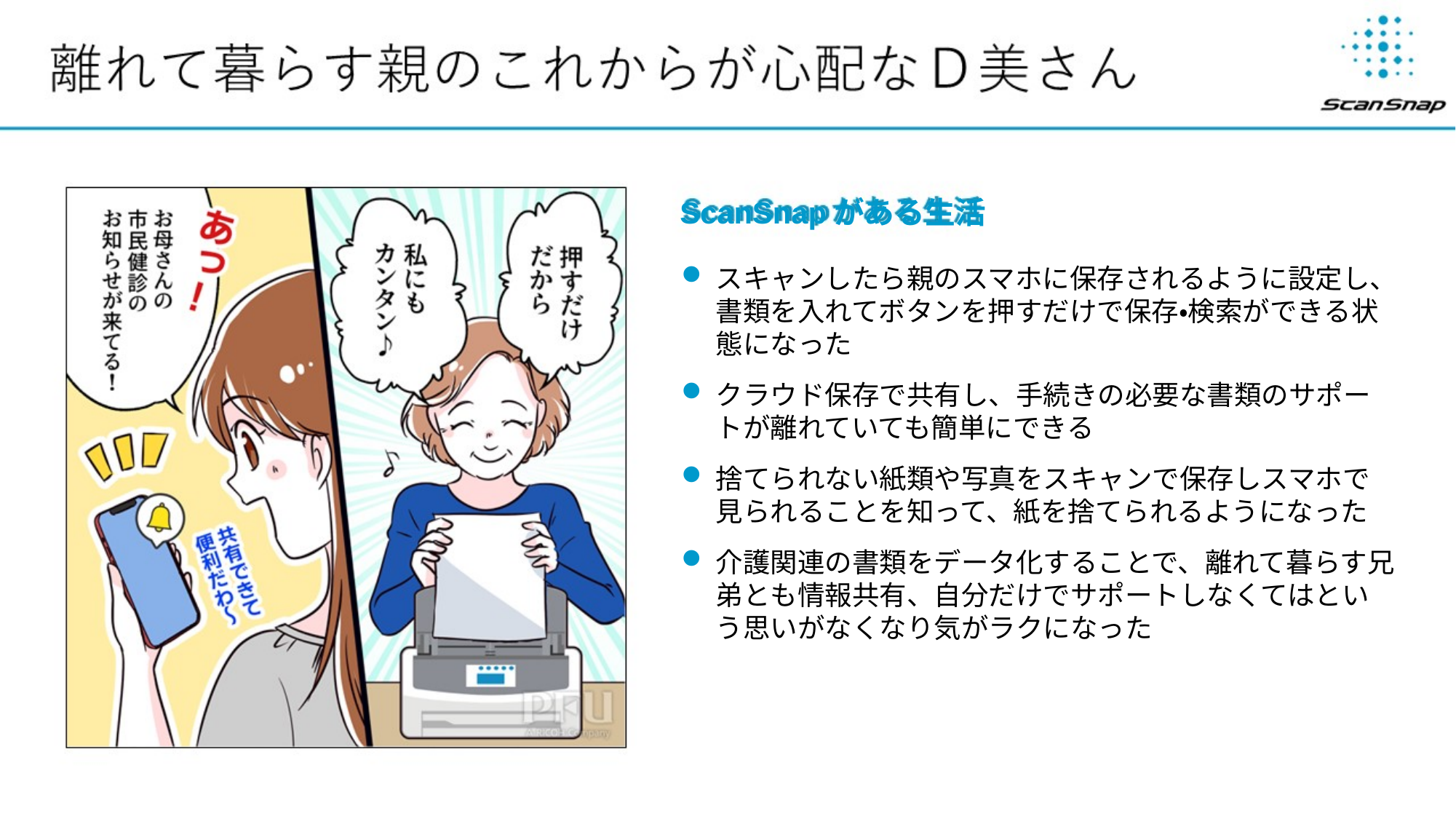

ScanSnapがある生活
スキャンしたら親のスマホに保存されるように設定し、書類を入れてボタンを押すだけで保存・検索ができる状態になった
クラウド保存で共有し、手続きの必要な書類のサポートが離れていても簡単にできる
捨てられない紙類や写真をスキャンで保存しスマホで見られることを知って、紙を捨てられるようになった
介護関連の書類をデータ化することで、離れて暮らす兄弟とも情報共有、自分だけでサポートしなくてはという思いがなくなり気がラクになった